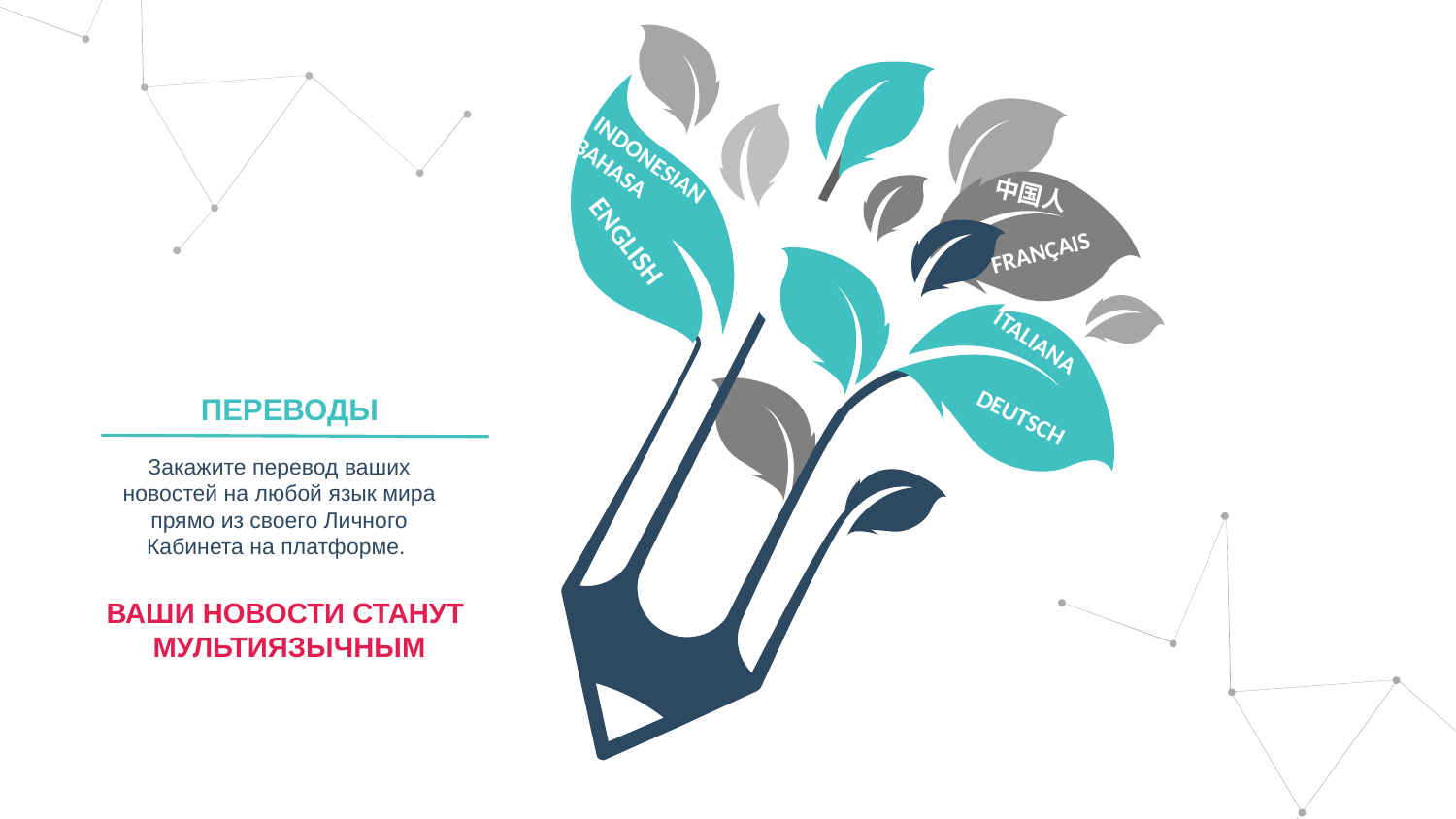

INDONESIAN
BAHASA

中国人

ENGLISH
 FRANÇAIS

ITALIANA

ПЕРЕВОДЫ
 DEUTSCH
Закажите перевод ваших новостей на любой язык мира прямо из своего Личного Кабинета на платформе.

ВАШИ НОВОСТИ СТАНУТ
МУЛЬТИЯЗЫЧНЫМ